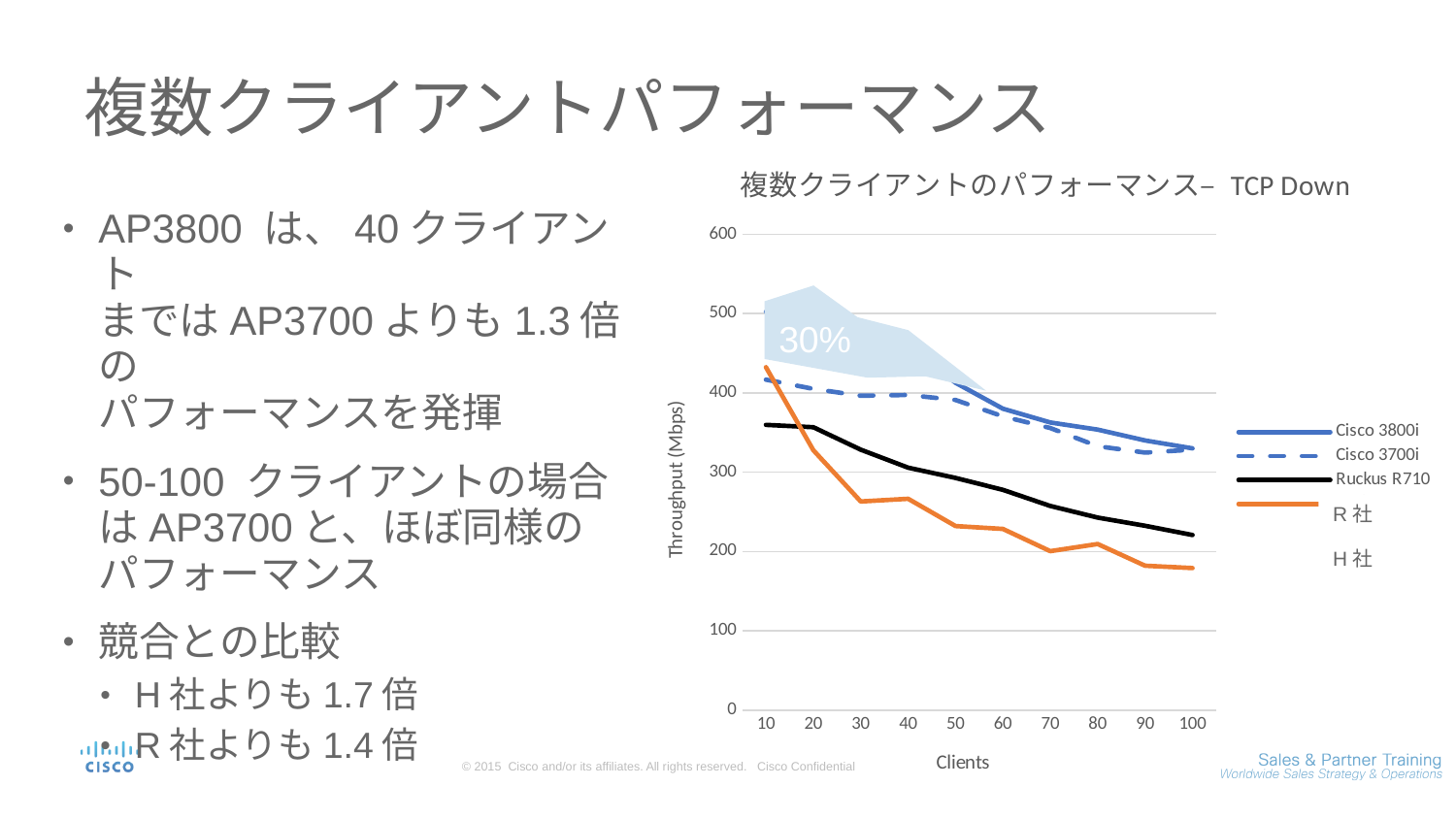

# 複数クライアントパフォーマンス

### Chart: 複数クライアントのパフォーマンス– TCP Down

| Category | Cisco 3800i | Cisco 3700i | Ruckus R710 | Aruba AP-325 |
|---|---|---|---|---|
| 10.0 | 502.3333333333333 | 416.6666666666666 | 359.6666666666666 | 432.3333333333333 |
| 20.0 | 517.6666666666666 | 405.0 | 356.6666666666666 | 327.6666666666666 |
| 30.0 | 480.6666666666666 | 396.3333333333333 | 328.3333333333333 | 263.0 |
| 40.0 | 460.6666666666666 | 397.3333333333333 | 305.6666666666666 | 266.3333333333333 |
| 50.0 | 412.6666666666666 | 391.0 | 292.6666666666666 | 232.0 |
| 60.0 | 380.0 | 370.3333333333333 | 277.6666666666666 | 228.3333333333333 |
| 70.0 | 362.6666666666666 | 355.6666666666666 | 257.3333333333333 | 200.3333333333333 |
| 80.0 | 353.6666666666666 | 332.6666666666666 | 242.6666666666667 | 209.3333333333333 |
| 90.0 | 340.0 | 324.6666666666666 | 232.3333333333333 | 182.0 |
| 100.0 | 330.0 | 328.3333333333333 | 220.6666666666667 | 179.0 |
AP3800 は、40クライアント
まではAP3700よりも1.3倍の
パフォーマンスを発揮
50-100 クライアントの場合はAP3700と、ほぼ同様の
パフォーマンス
競合との比較
H社よりも1.7倍
R社よりも1.4倍

30%
R社
H社